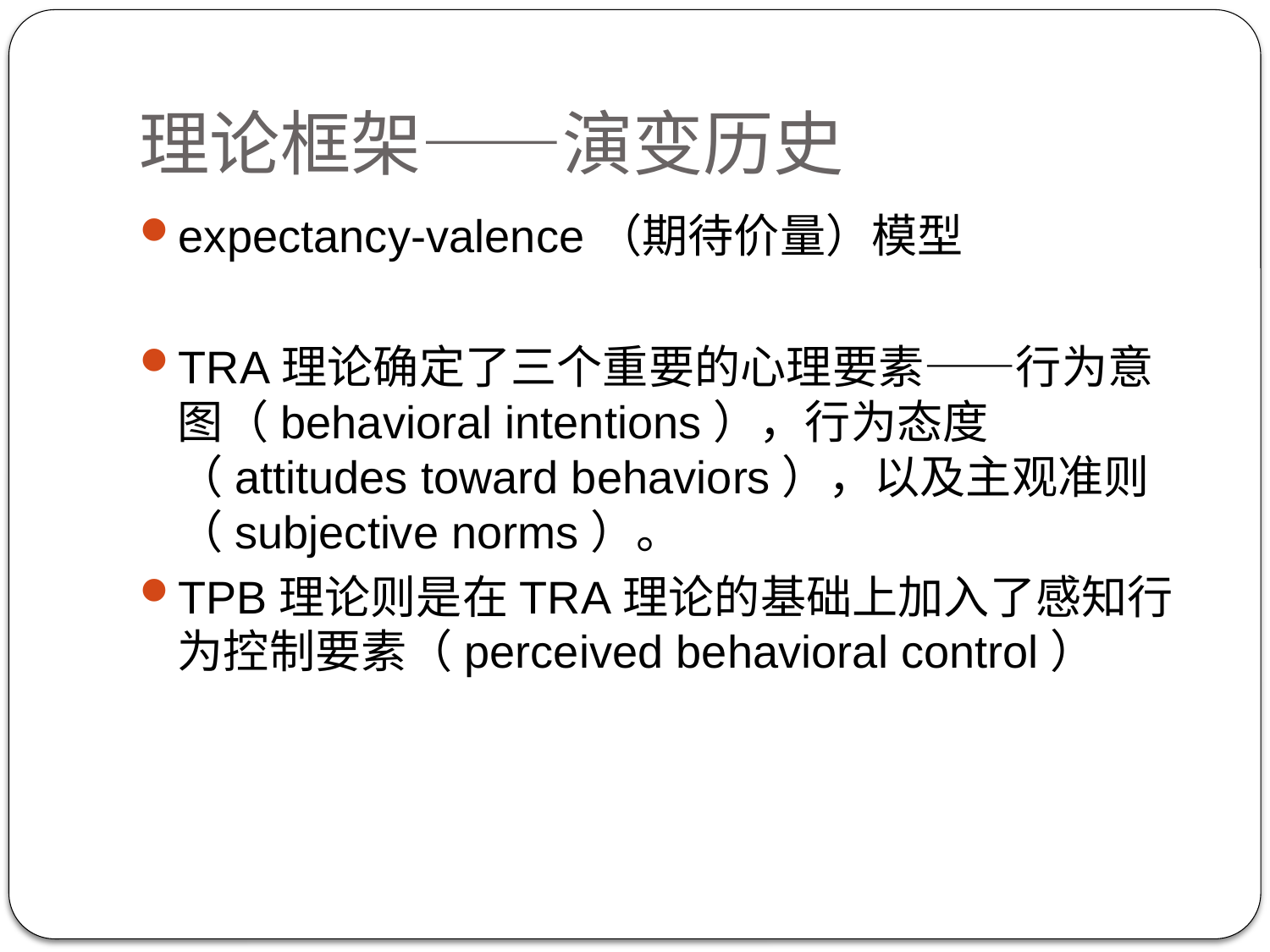

# 理论框架——演变历史
expectancy-valence（期待价量）模型

TRA理论确定了三个重要的心理要素——行为意图（behavioral intentions），行为态度（attitudes toward behaviors），以及主观准则（subjective norms）。
TPB理论则是在TRA理论的基础上加入了感知行为控制要素（perceived behavioral control）